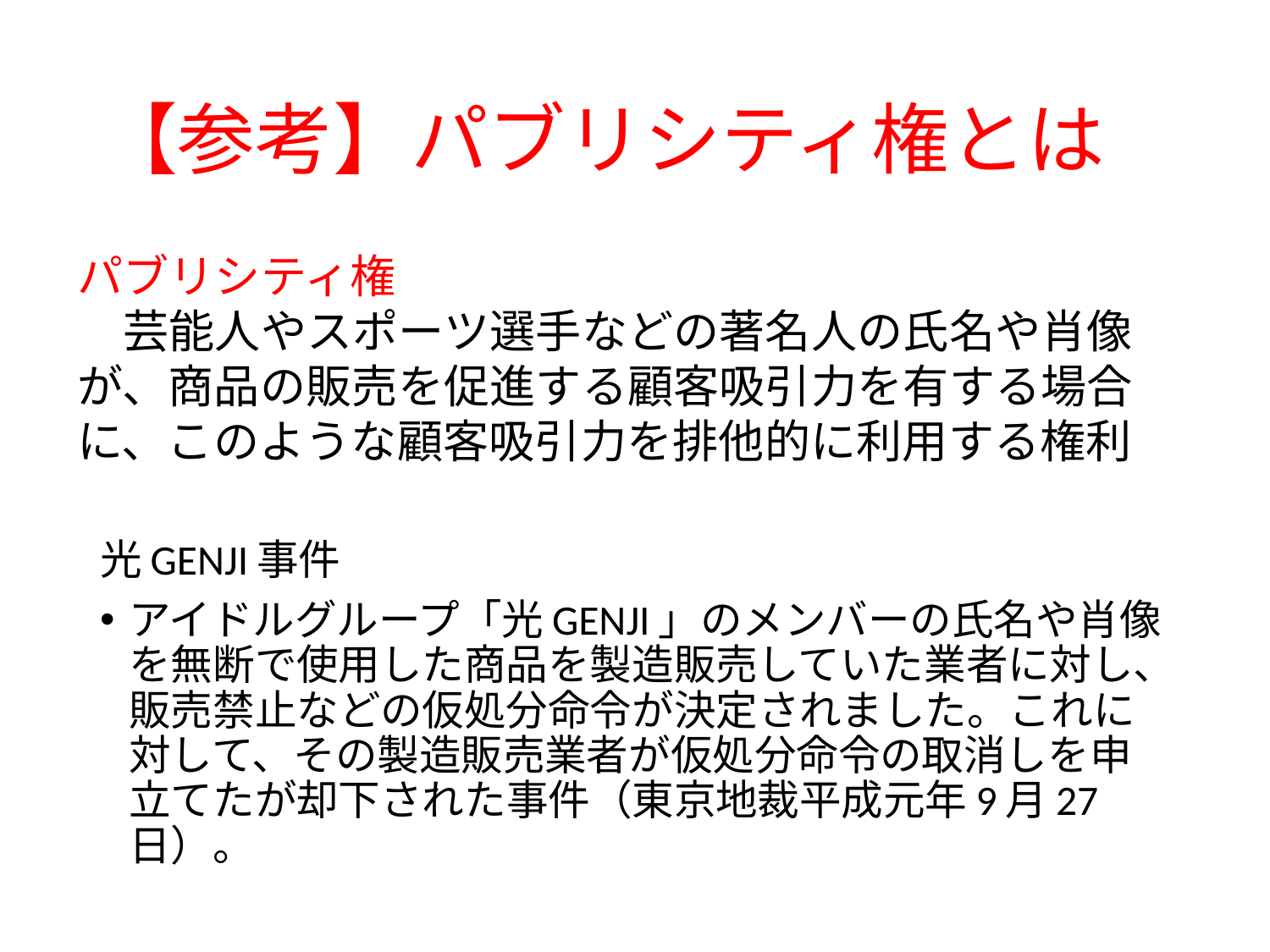

# 【参考】パブリシティ権とは
パブリシティ権
　芸能人やスポーツ選手などの著名人の氏名や肖像が、商品の販売を促進する顧客吸引力を有する場合に、このような顧客吸引力を排他的に利用する権利
光GENJI事件
アイドルグループ「光GENJI」のメンバーの氏名や肖像を無断で使用した商品を製造販売していた業者に対し、販売禁止などの仮処分命令が決定されました。これに対して、その製造販売業者が仮処分命令の取消しを申立てたが却下された事件（東京地裁平成元年9月27日）。